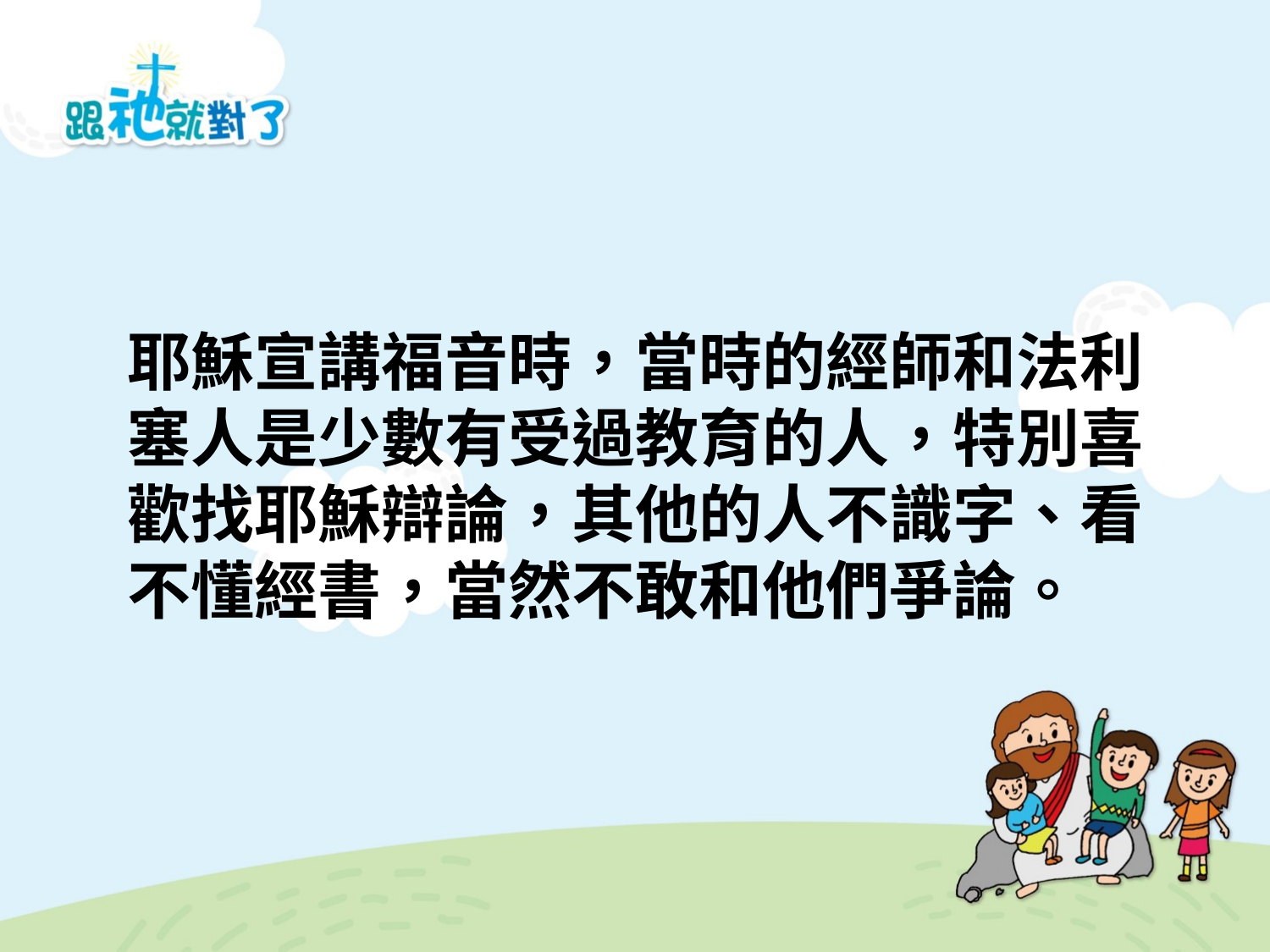

耶穌宣講福音時，當時的經師和法利塞人是少數有受過教育的人，特別喜歡找耶穌辯論，其他的人不識字、看不懂經書，當然不敢和他們爭論。